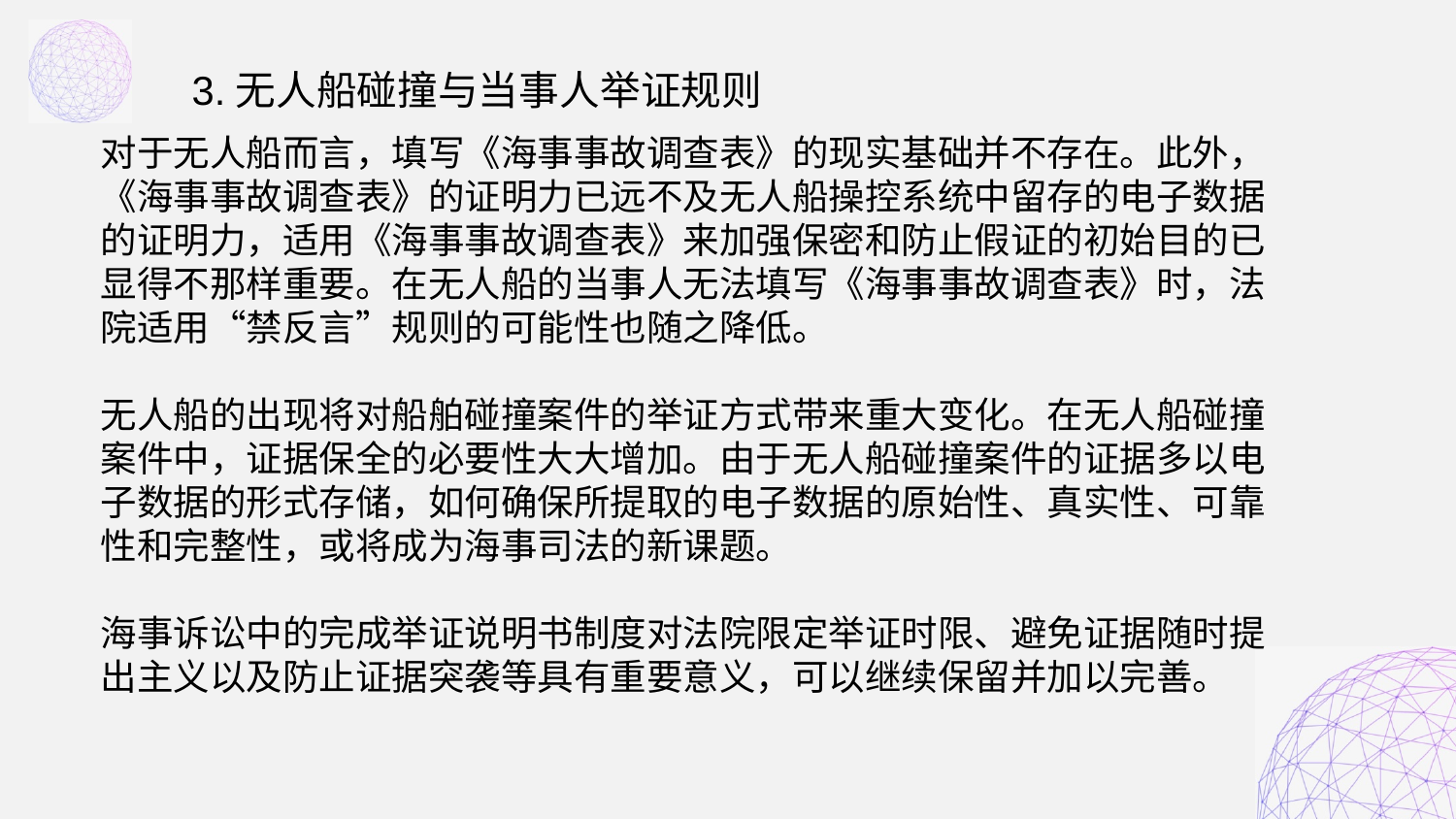

3.无人船碰撞与当事人举证规则
对于无人船而言，填写《海事事故调查表》的现实基础并不存在。此外，《海事事故调查表》的证明力已远不及无人船操控系统中留存的电子数据的证明力，适用《海事事故调查表》来加强保密和防止假证的初始目的已显得不那样重要。在无人船的当事人无法填写《海事事故调查表》时，法院适用“禁反言”规则的可能性也随之降低。

无人船的出现将对船舶碰撞案件的举证方式带来重大变化。在无人船碰撞案件中，证据保全的必要性大大增加。由于无人船碰撞案件的证据多以电子数据的形式存储，如何确保所提取的电子数据的原始性、真实性、可靠性和完整性，或将成为海事司法的新课题。

海事诉讼中的完成举证说明书制度对法院限定举证时限、避免证据随时提出主义以及防止证据突袭等具有重要意义，可以继续保留并加以完善。